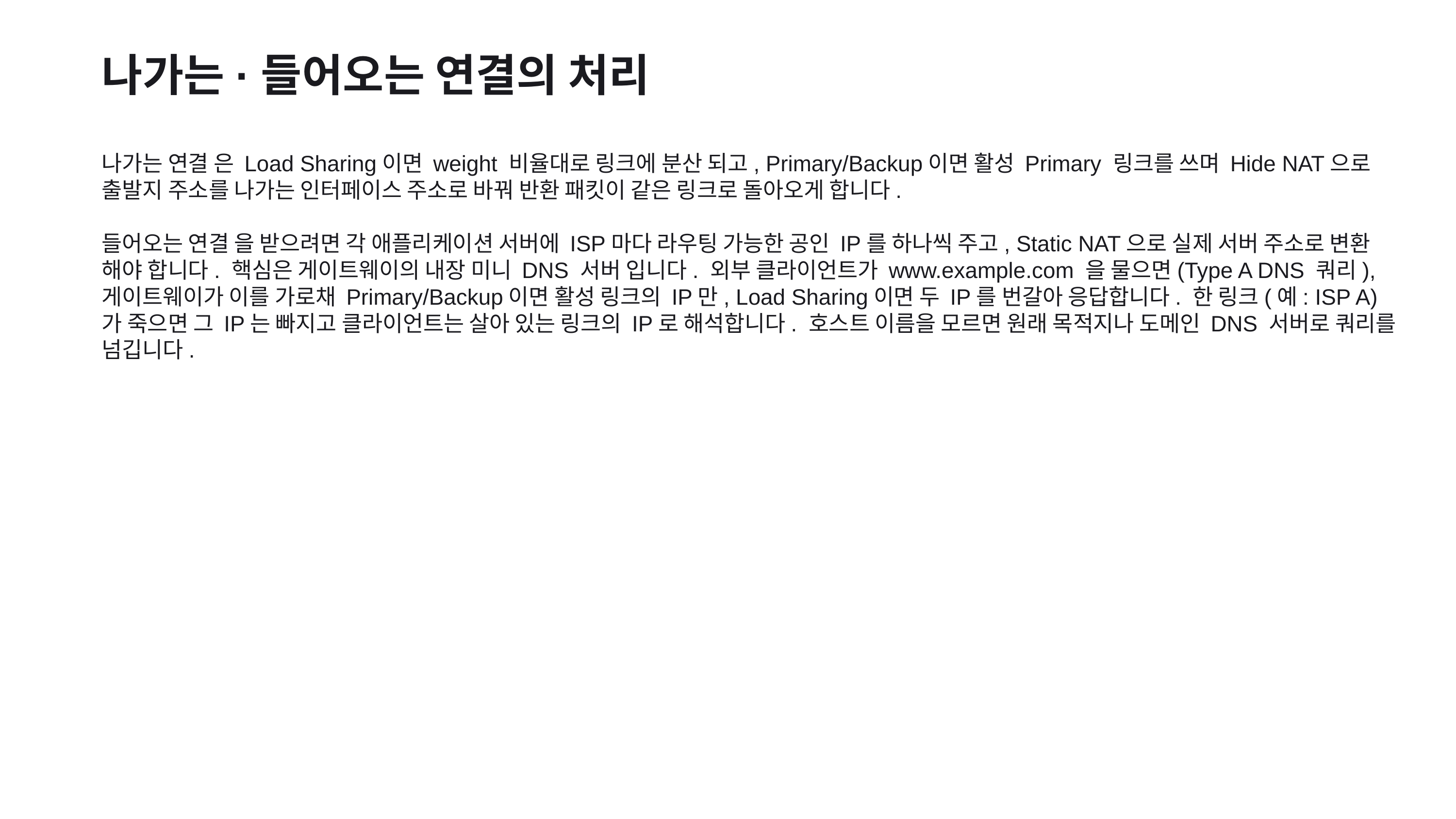

나가는·들어오는 연결의 처리
나가는 연결 은 Load Sharing이면 weight 비율대로 링크에 분산 되고, Primary/Backup이면 활성 Primary 링크를 쓰며 Hide NAT으로 출발지 주소를 나가는 인터페이스 주소로 바꿔 반환 패킷이 같은 링크로 돌아오게 합니다.

들어오는 연결 을 받으려면 각 애플리케이션 서버에 ISP마다 라우팅 가능한 공인 IP를 하나씩 주고, Static NAT으로 실제 서버 주소로 변환 해야 합니다. 핵심은 게이트웨이의 내장 미니 DNS 서버 입니다. 외부 클라이언트가 www.example.com 을 물으면(Type A DNS 쿼리), 게이트웨이가 이를 가로채 Primary/Backup이면 활성 링크의 IP만, Load Sharing이면 두 IP를 번갈아 응답합니다. 한 링크(예: ISP A)가 죽으면 그 IP는 빠지고 클라이언트는 살아 있는 링크의 IP로 해석합니다. 호스트 이름을 모르면 원래 목적지나 도메인 DNS 서버로 쿼리를 넘깁니다.